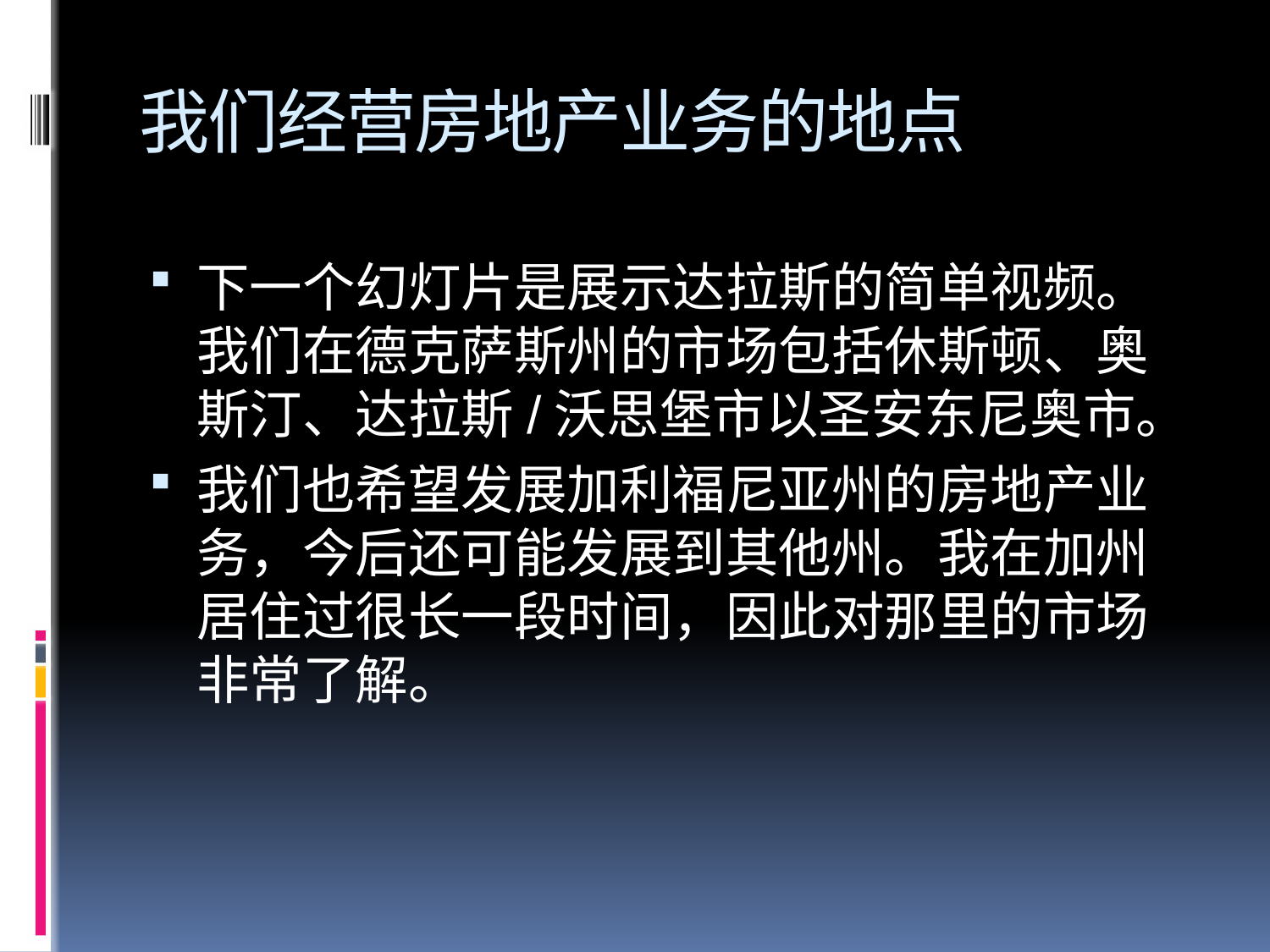

# 我们经营房地产业务的地点
下一个幻灯片是展示达拉斯的简单视频。我们在德克萨斯州的市场包括休斯顿、奥斯汀、达拉斯/沃思堡市以圣安东尼奥市。
我们也希望发展加利福尼亚州的房地产业务，今后还可能发展到其他州。我在加州居住过很长一段时间，因此对那里的市场非常了解。